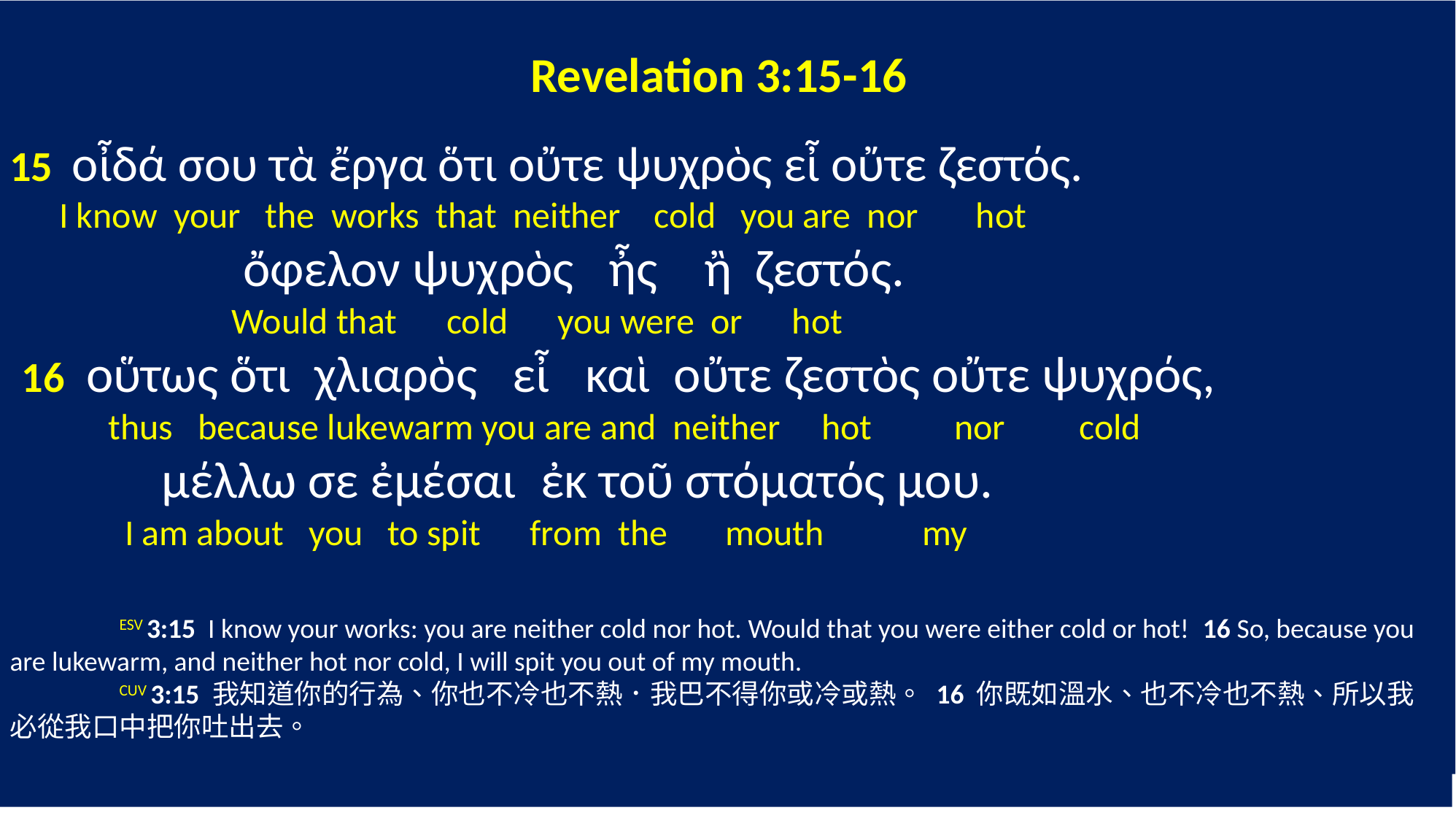

Revelation 3:6-7

6 ἀλλὰ τοῦτο ἔχεις, ὅτι μισεῖς τὰ ἔργα τῶν Νικολαϊτῶν
mais      j'ai    contre     toi    que     le       amour        ton      le      premier
     ἃ κἀγὼ μισῶ.                    7   Ὁ ἔχων οὖς ἀκουσάτω
tu as abandonné                   souviens -toi     donc     d'où       tu es tombé      et        repens –toi
τί τὸ πνεῦμα λέγει ταῖς ἐκκλησίαις. Τῷ νικῶντι δώσω αὐτῷ
 (Rev. 3:7 BGT)
 et    les  premières œuvres     pratique      si   et   non    je viendrai   à toi    et      j'ôterai
    τὴν λυχνίαν σου ἐκ τοῦ τόπου αὐτῆς, ἐὰν μὴ μετανοήσῃς.
        le    chandelier     ton    de     la        place         sa            si   ne pas   tu te repentes

             ESV 3:6 Tu as pourtant ceci, c'est que tu hais les oeuvres des Nicolaïtes, oeuvres que je hais aussi.

CUVRevelation 3:6 Cependant, tu as ceci en ta faveur: tout comme moi, tu détestes ce que font les Nicolaïtes.

Revelation 3:15-16

15  οἶδά σου τὰ ἔργα ὅτι οὔτε ψυχρὸς εἶ οὔτε ζεστός.
      I know  your   the  works  that  neither    cold   you are  nor       hot
                    ὄφελον ψυχρὸς   ἦς    ἢ  ζεστός.
                           Would that      cold      you were  or      hot
 16  οὕτως ὅτι  χλιαρὸς   εἶ   καὶ  οὔτε ζεστὸς οὔτε ψυχρός,
            thus   because lukewarm you are and  neither     hot          nor         cold
             μέλλω σε ἐμέσαι  ἐκ τοῦ στόματός μου.
              I am about   you   to spit      from  the       mouth            my

	ESV 3:15  I know your works: you are neither cold nor hot. Would that you were either cold or hot!  16 So, because you are lukewarm, and neither hot nor cold, I will spit you out of my mouth.
	CUV 3:15 我知道你的行為、你也不冷也不熱．我巴不得你或冷或熱。 16 你既如溫水、也不冷也不熱、所以我必從我口中把你吐出去。